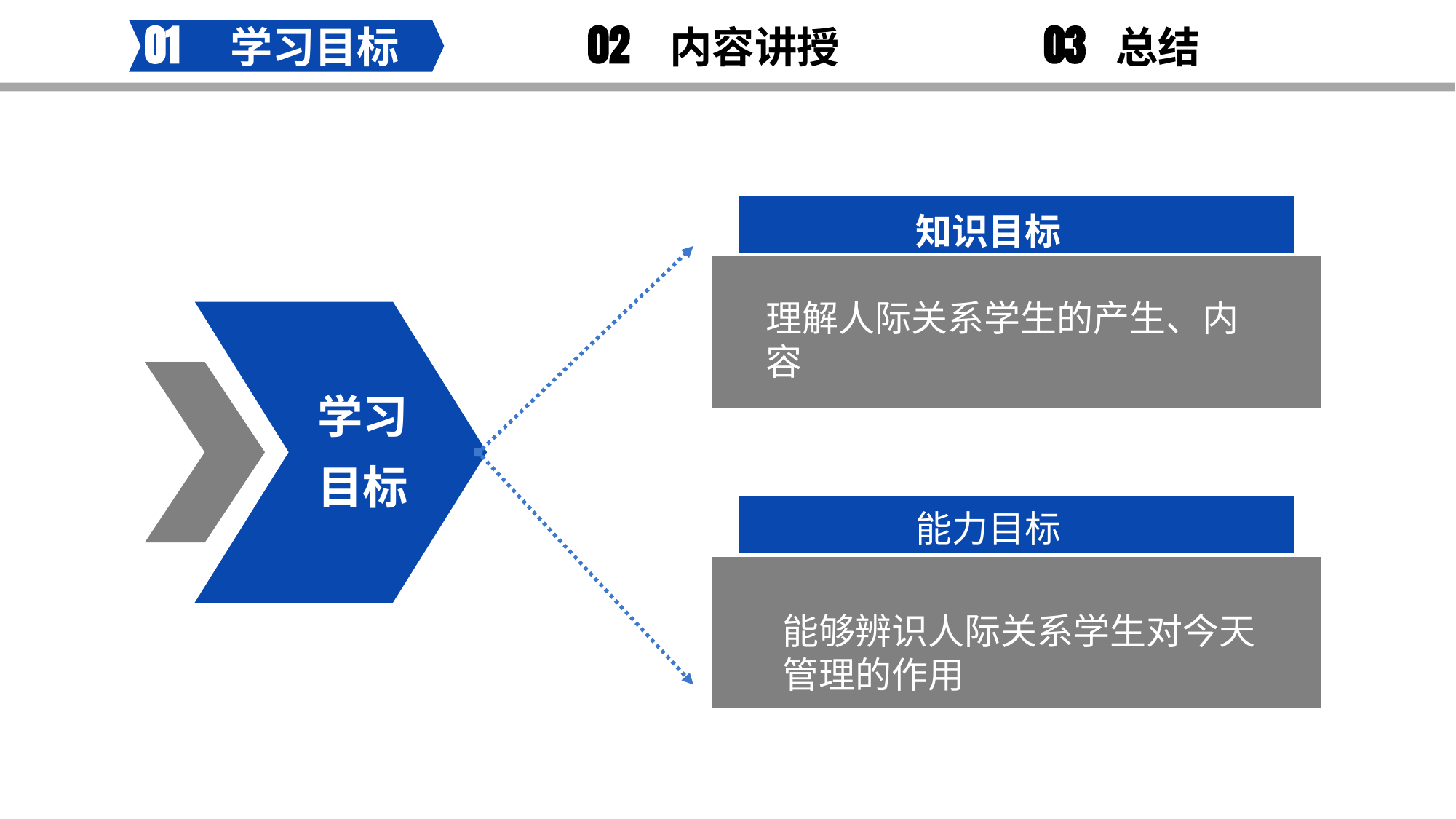

02   内容讲授
03  总结

01    学习目标

知识目标

理解人际关系学生的产生、内容

学习目标
能进行有效沟通

能力目标

能够辨识人际关系学生对今天管理的作用